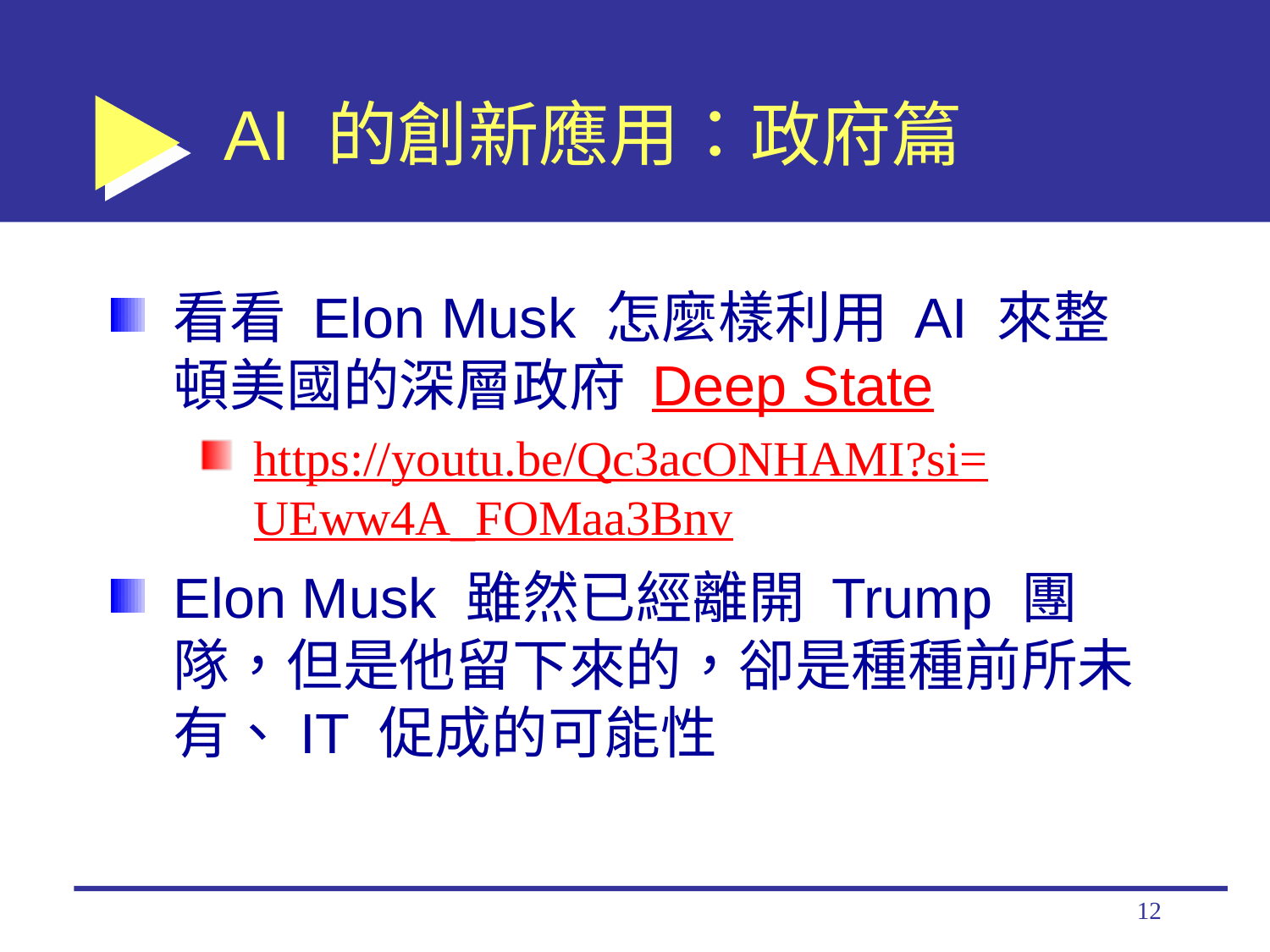

# AI 的創新應用：政府篇
看看 Elon Musk 怎麼樣利用 AI 來整頓美國的深層政府 Deep State
https://youtu.be/Qc3acONHAMI?si=UEww4A_FOMaa3Bnv
Elon Musk 雖然已經離開 Trump 團隊，但是他留下來的，卻是種種前所未有、IT 促成的可能性

12